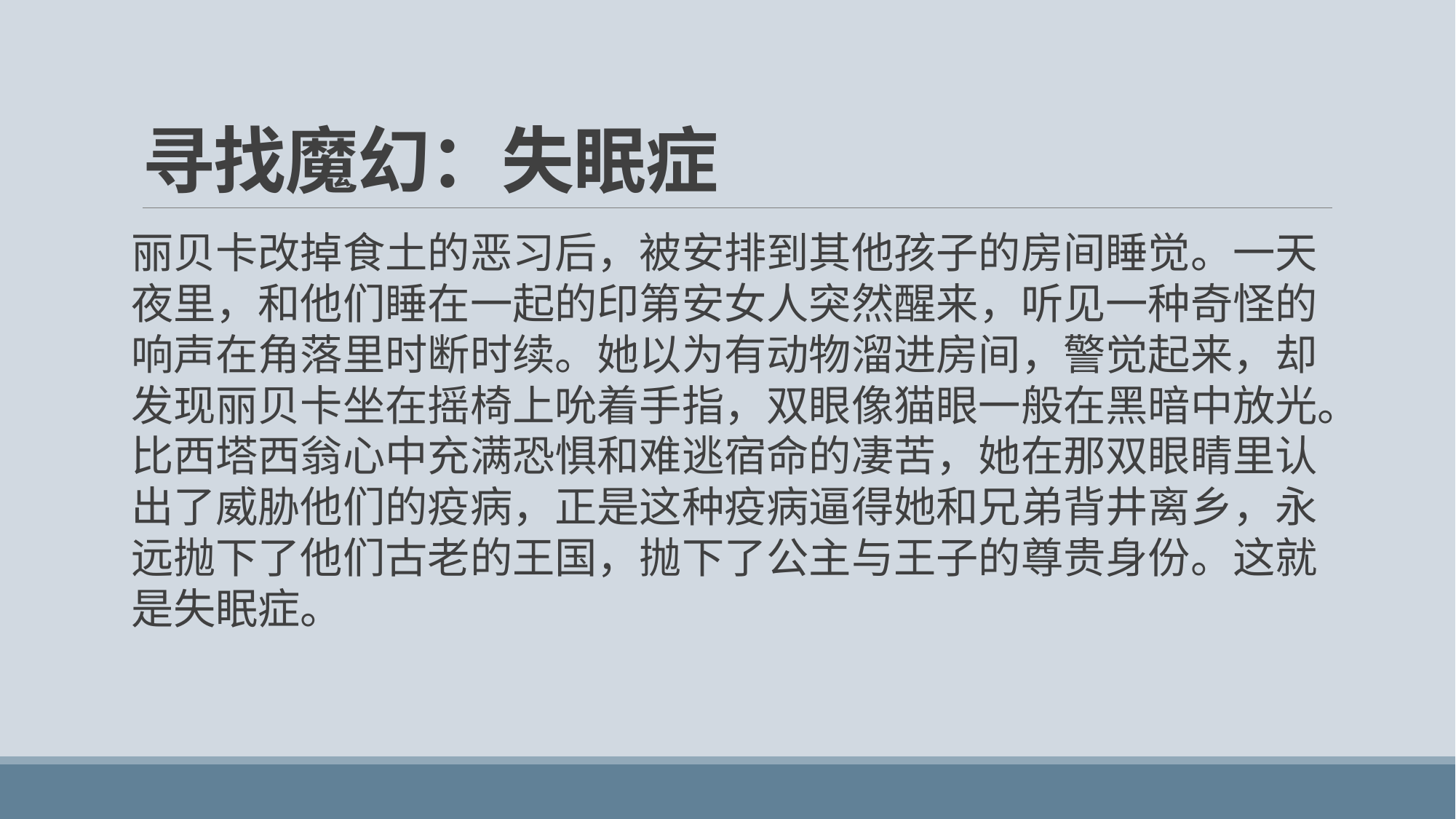

# 寻找魔幻：失眠症
丽贝卡改掉食土的恶习后，被安排到其他孩子的房间睡觉。一天夜里，和他们睡在一起的印第安女人突然醒来，听见一种奇怪的响声在角落里时断时续。她以为有动物溜进房间，警觉起来，却发现丽贝卡坐在摇椅上吮着手指，双眼像猫眼一般在黑暗中放光。比西塔西翁心中充满恐惧和难逃宿命的凄苦，她在那双眼睛里认出了威胁他们的疫病，正是这种疫病逼得她和兄弟背井离乡，永远抛下了他们古老的王国，抛下了公主与王子的尊贵身份。这就是失眠症。